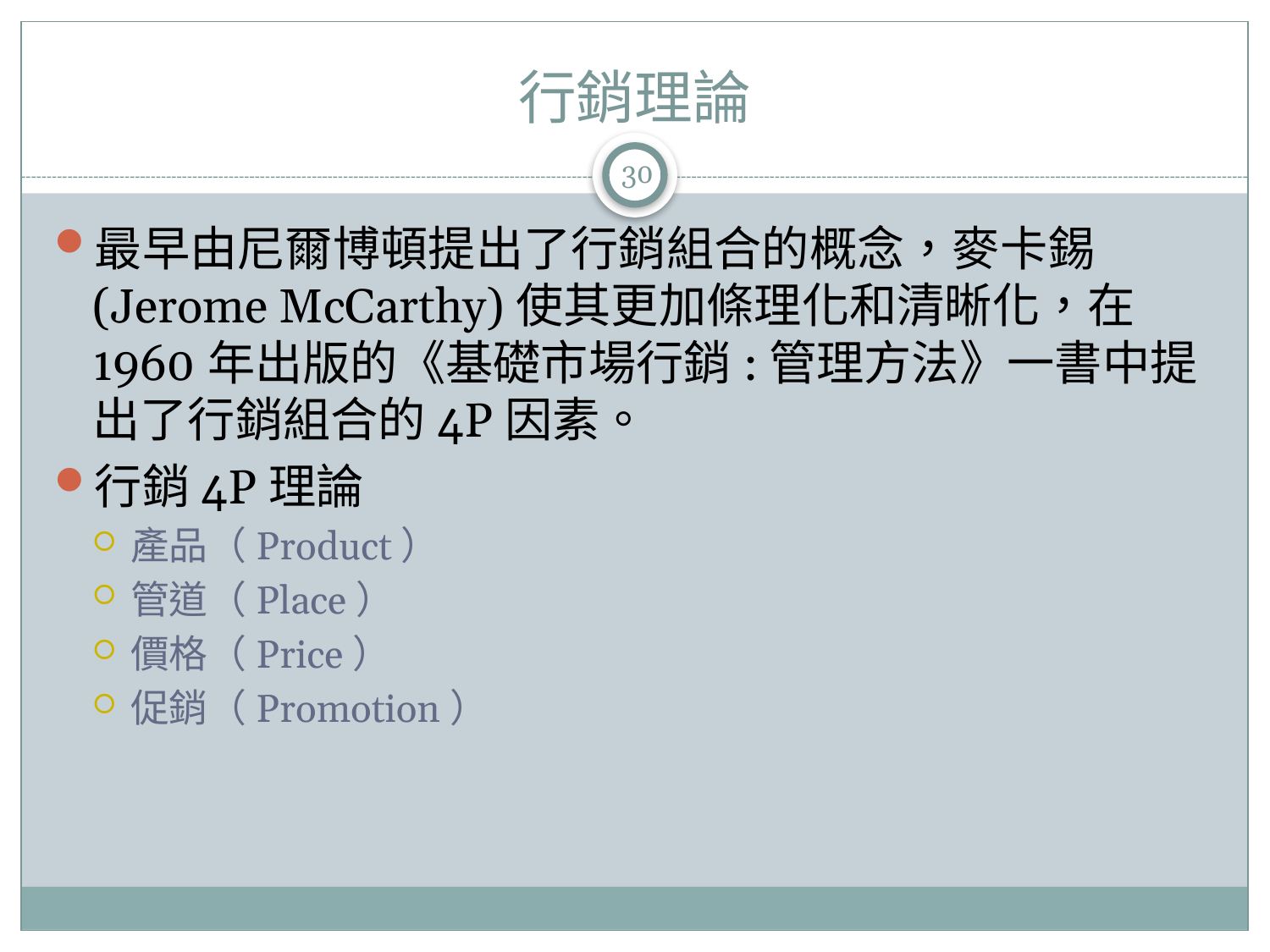

# 行銷理論
30
最早由尼爾博頓提出了行銷組合的概念，麥卡錫(Jerome McCarthy)使其更加條理化和清晰化，在1960年出版的《基礎市場行銷:管理方法》一書中提出了行銷組合的4P因素。
行銷4P理論
產品（Product）
管道（Place）
價格（Price）
促銷（Promotion）